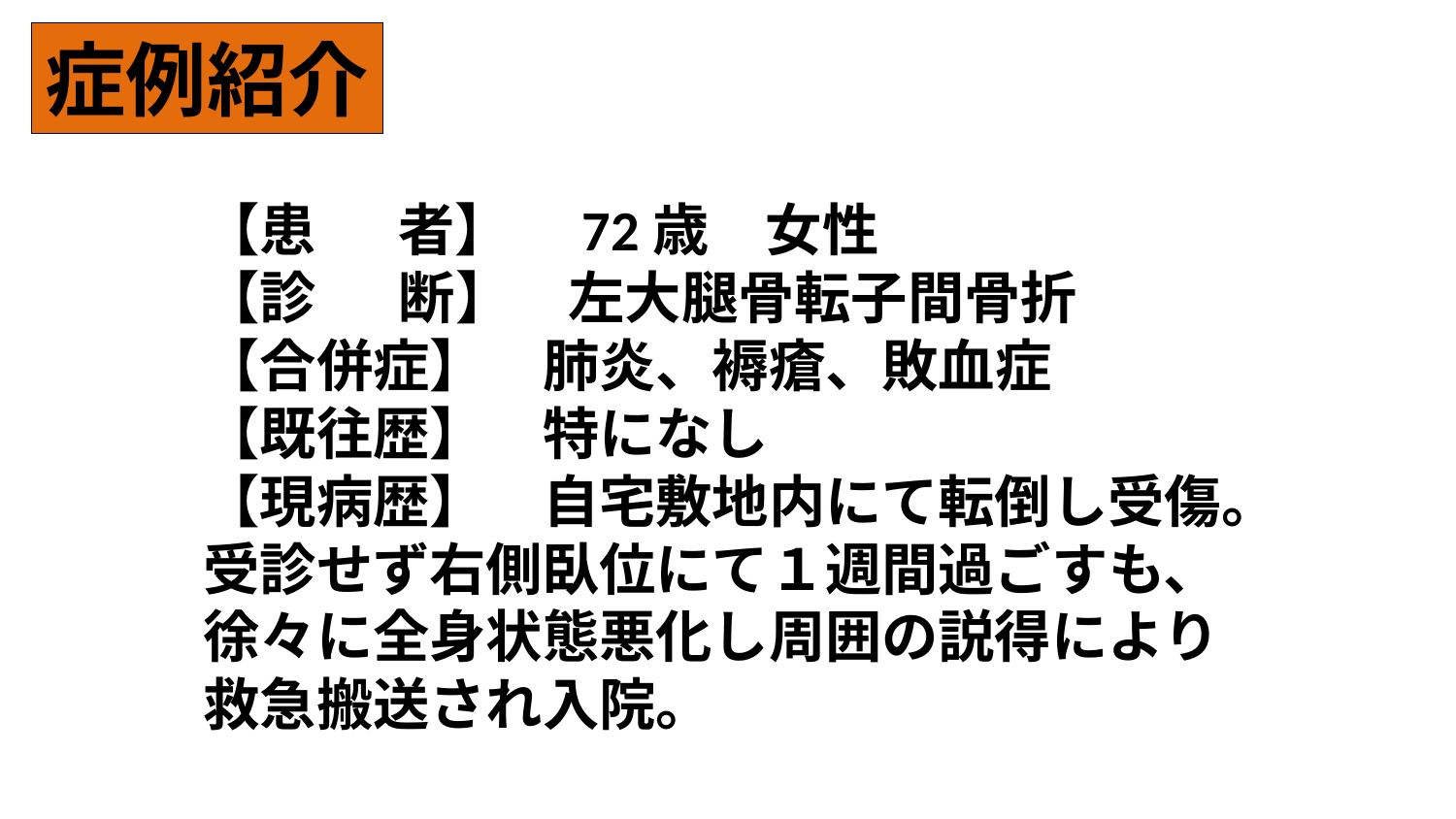

症例紹介
【患　  者】　72歳　女性
【診　  断】　左大腿骨転子間骨折
【合併症】　肺炎、褥瘡、敗血症
【既往歴】　特になし
【現病歴】　自宅敷地内にて転倒し受傷。受診せず右側臥位にて１週間過ごすも、徐々に全身状態悪化し周囲の説得により救急搬送され入院。